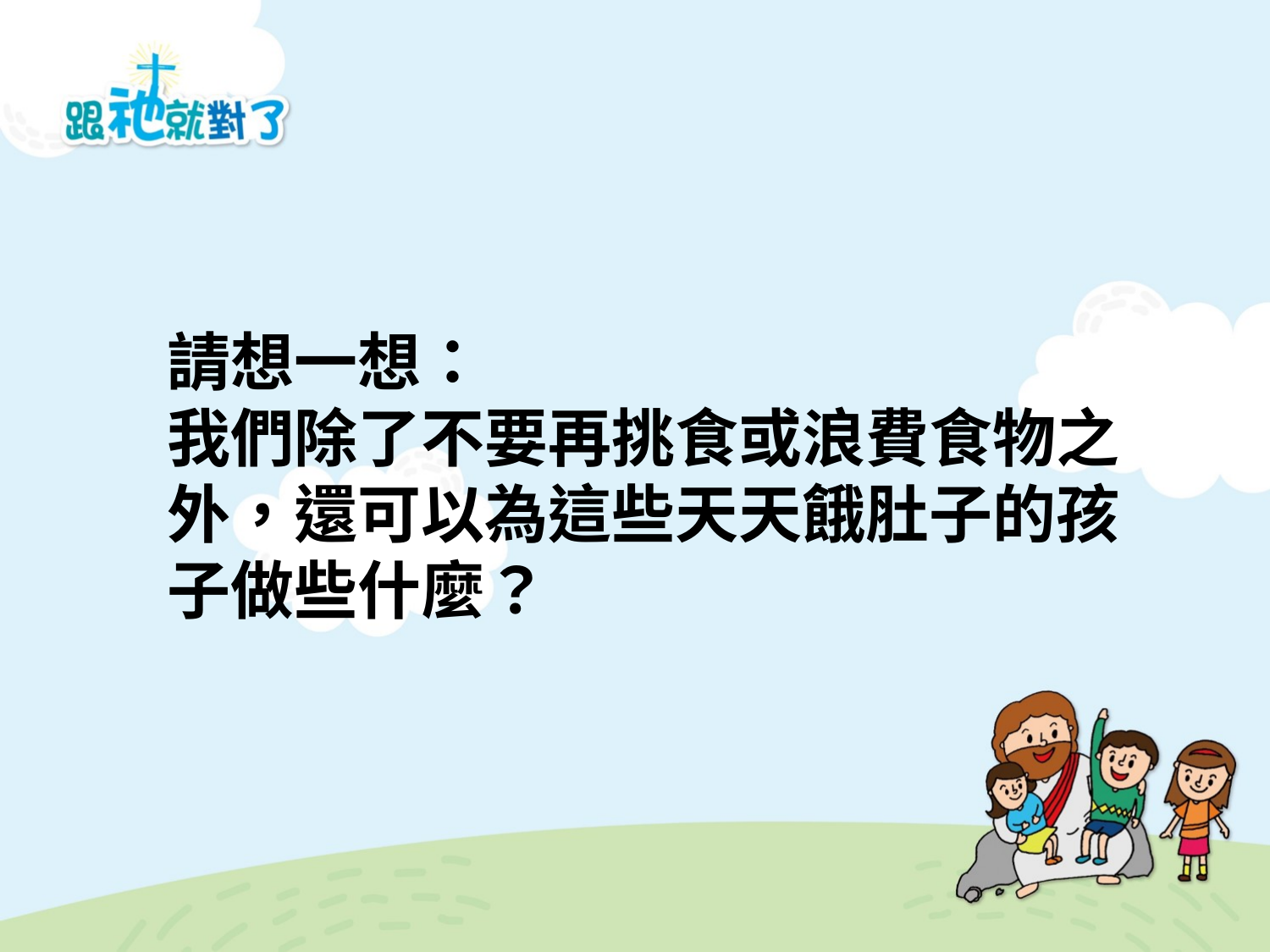

請想一想：
我們除了不要再挑食或浪費食物之外，還可以為這些天天餓肚子的孩子做些什麼？